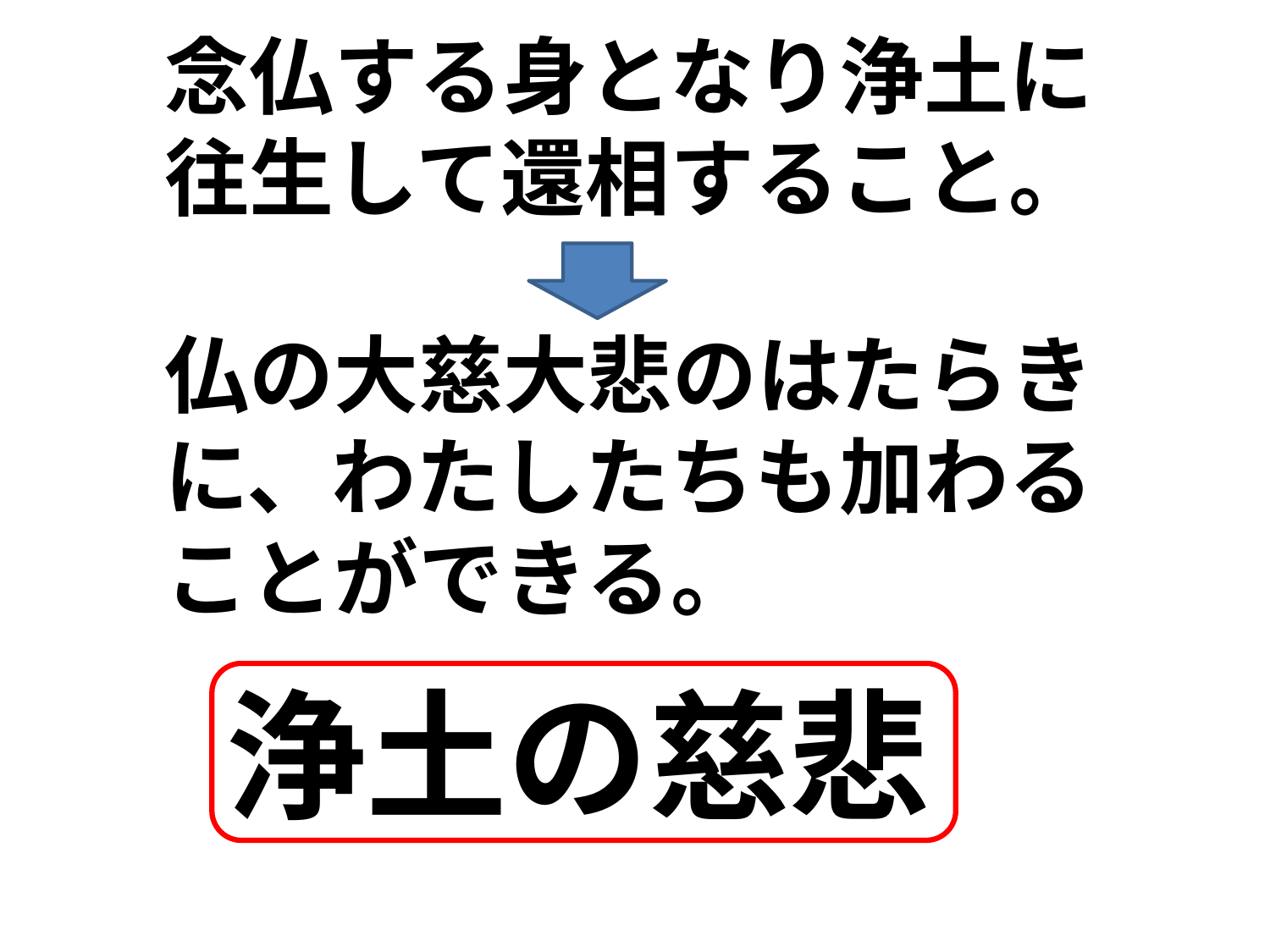

念仏する身となり浄土に往生して還相すること。

仏の大慈大悲のはたらきに、わたしたちも加わることができる。
浄土の慈悲